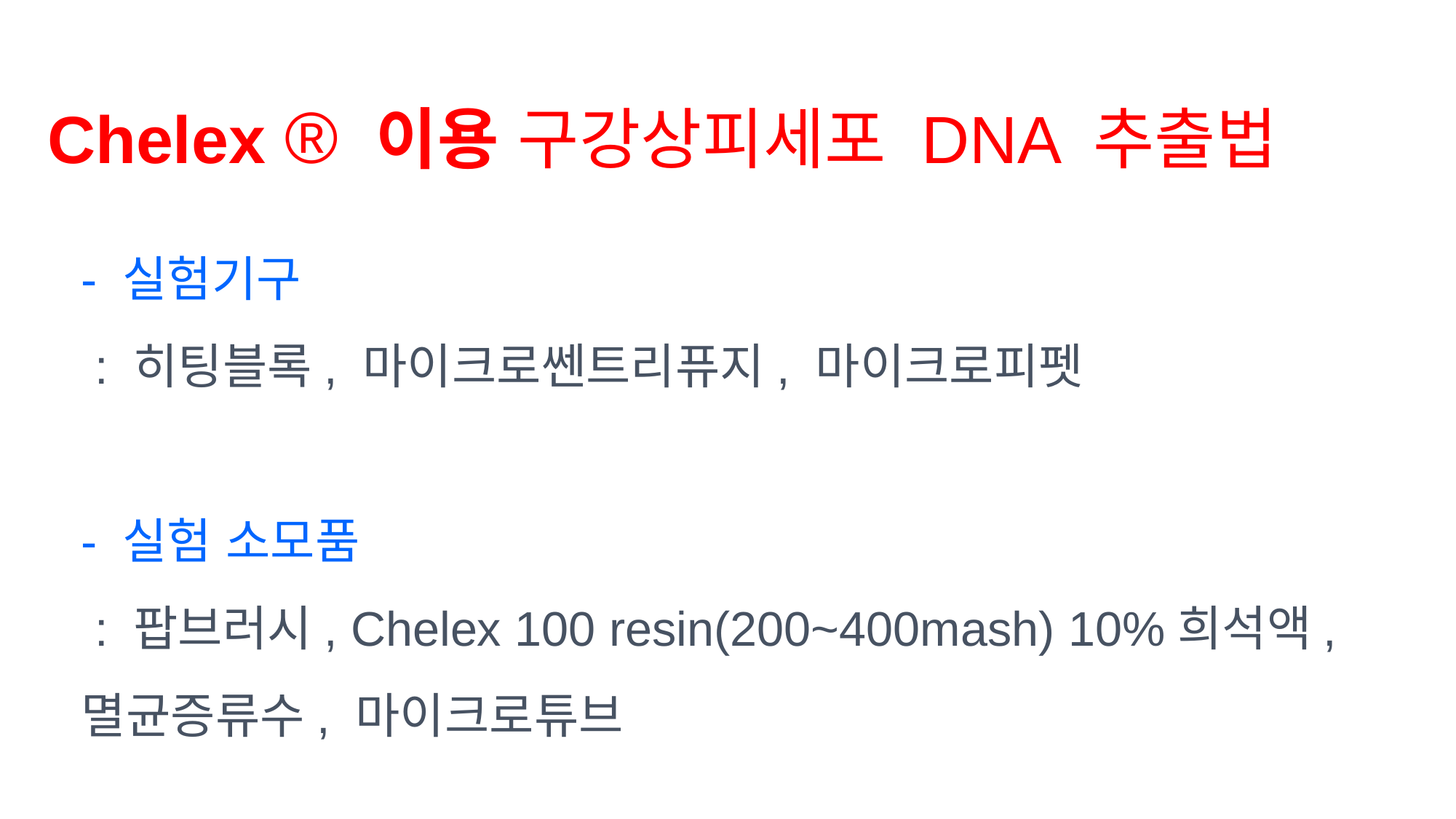

Chelex ® 이용 구강상피세포 DNA 추출법
- 실험기구
 : 히팅블록, 마이크로쎈트리퓨지, 마이크로피펫

- 실험 소모품
 : 팝브러시, Chelex 100 resin(200~400mash) 10%희석액, 멸균증류수, 마이크로튜브